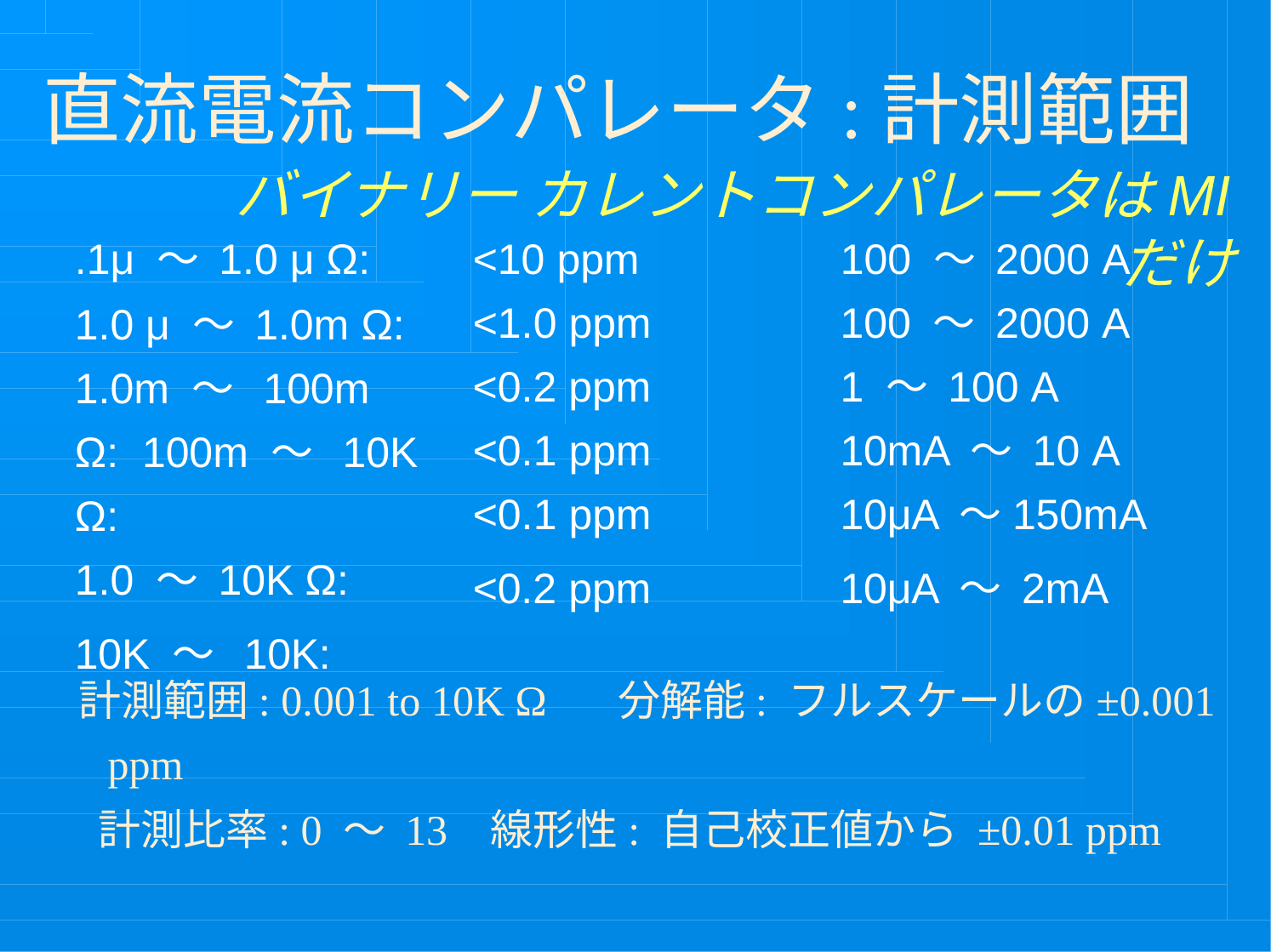

# 直流電流コンパレータ:計測範囲

バイナリー カレントコンパレータはMIだけ

.1μ ～ 1.0 μ Ω:
1.0 μ ～ 1.0m Ω:  1.0m ～  100m Ω:  100m ～  10K Ω:
1.0 ～ 10K Ω:
10K ～  10K:
<10 ppm
<1.0 ppm
<0.2 ppm
<0.1 ppm
<0.1 ppm
<0.2 ppm
100 ～ 2000 A
100 ～ 2000 A
1 ～ 100 A
10mA ～ 10 A  10μA ～150mA
10μA ～ 2mA

計測範囲: 0.001 to 10K Ω	分解能: フルスケールの±0.001 ppm
 計測比率: 0 ～ 13	線形性: 自己校正値から ±0.01 ppm